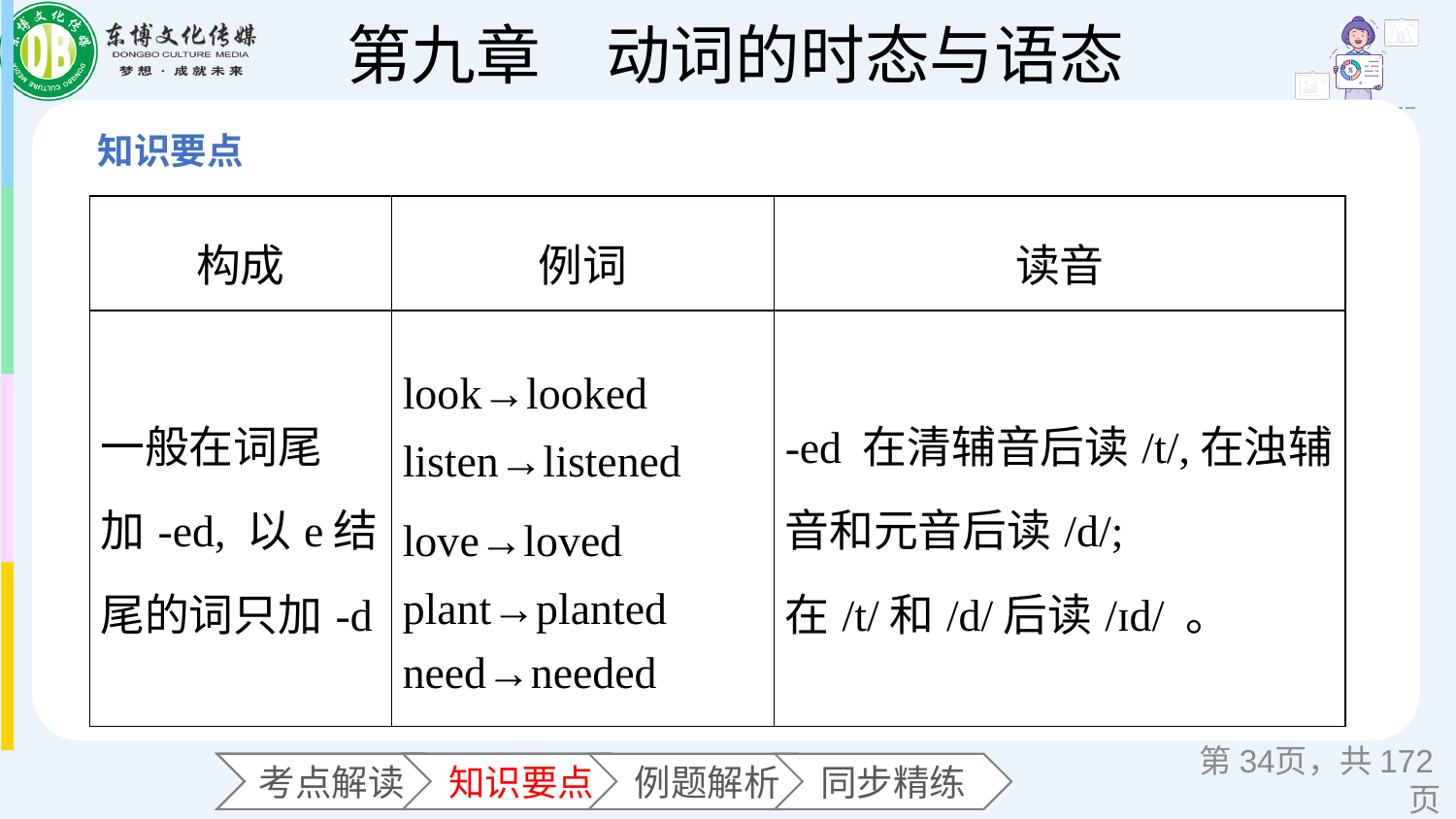

| 构成 | 例词 | 读音 |
| --- | --- | --- |
| 一般在词尾加-ed, 以e结尾的词只加-d | look→looked　　listen→listened love→loved　　 plant→planted need→needed | -ed 在清辅音后读/t/,在浊辅音和元音后读/d/; 在/t/和/d/后读/ɪd/ 。 |
第34页，共172页